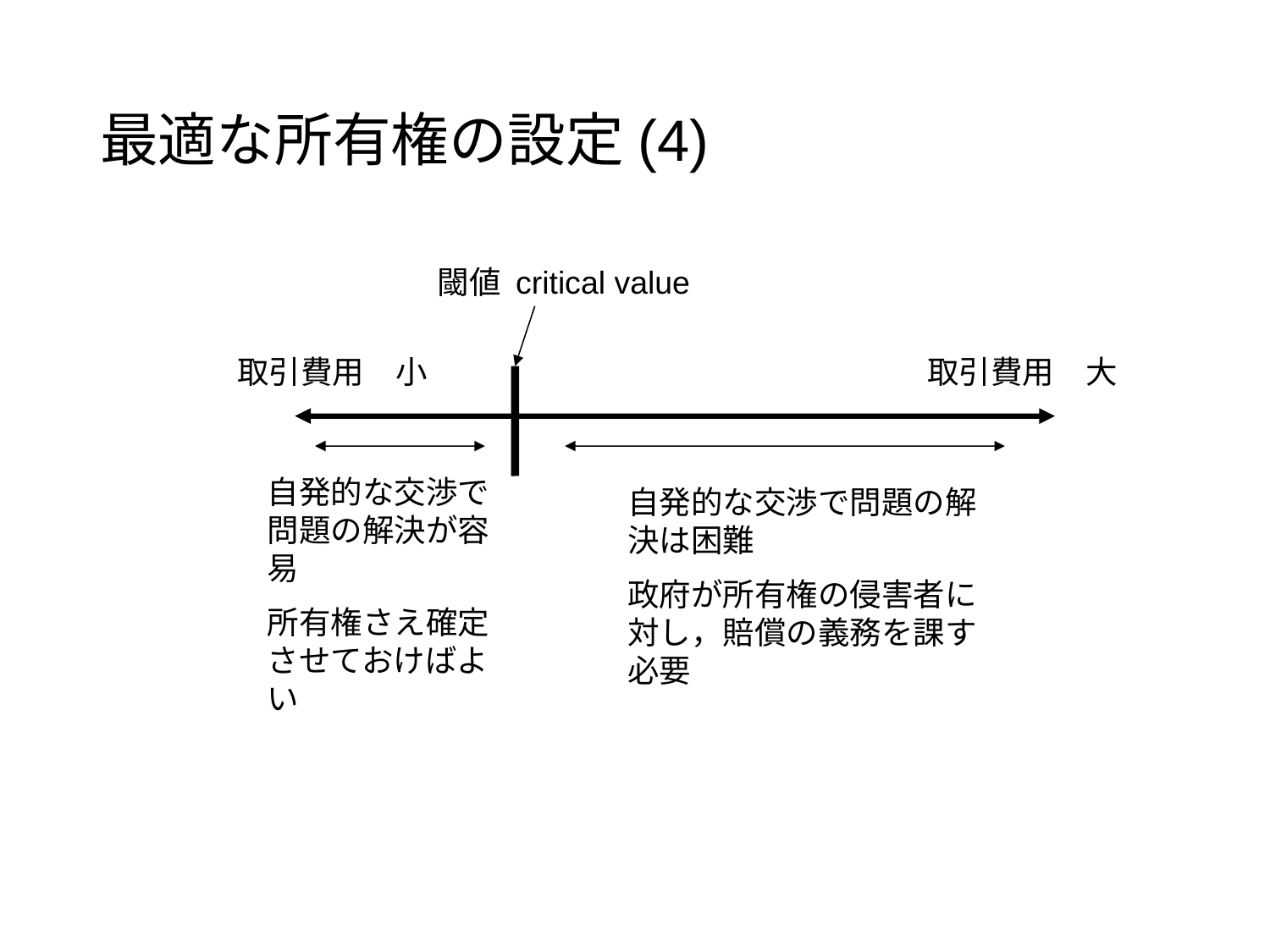

# 最適な所有権の設定(4)
閾値 critical value

取引費用　小
取引費用　大

自発的な交渉で問題の解決が容易
所有権さえ確定させておけばよい
自発的な交渉で問題の解決は困難
政府が所有権の侵害者に対し，賠償の義務を課す必要